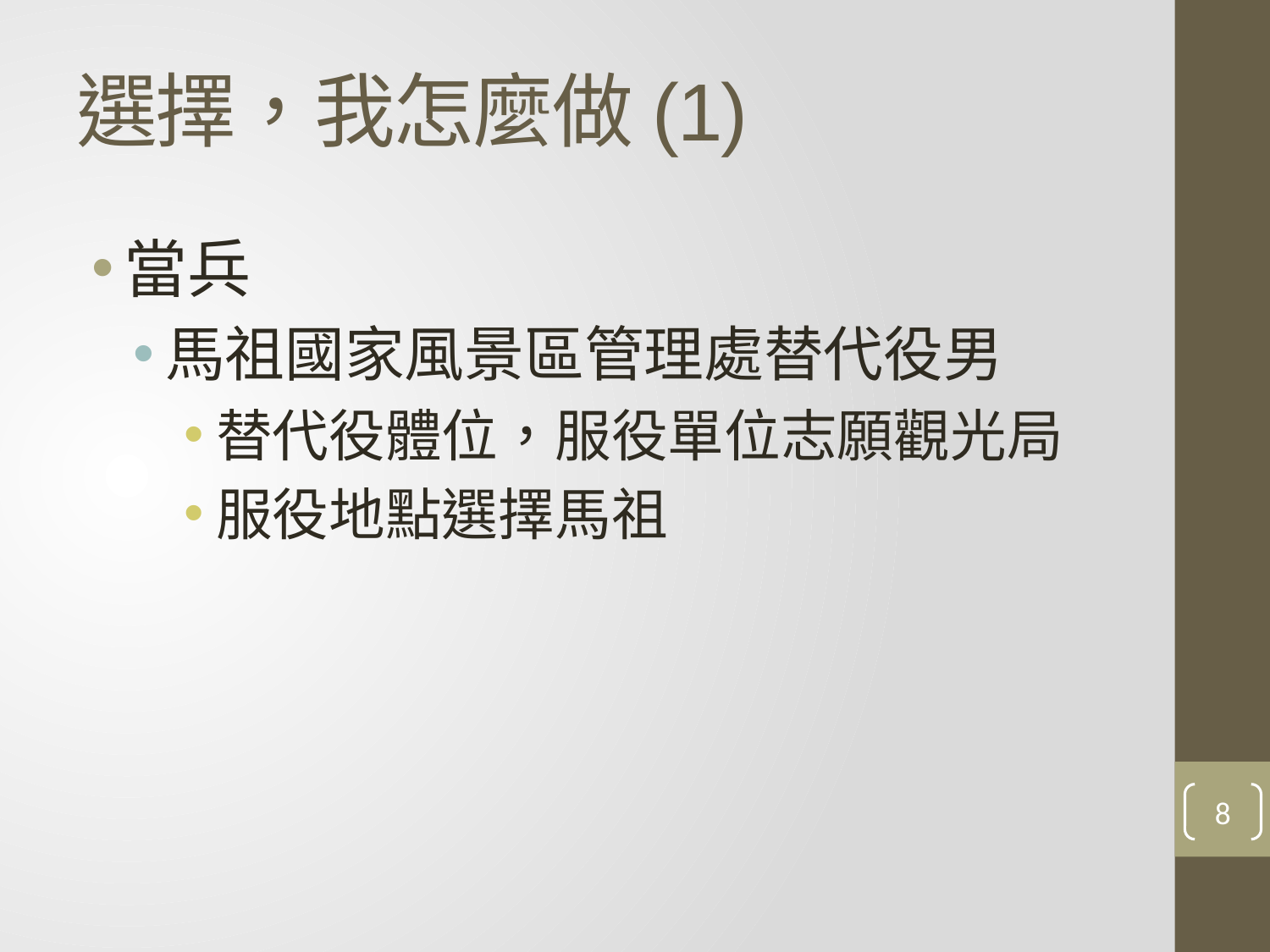

# 選擇，我怎麼做(1)
當兵
馬祖國家風景區管理處替代役男
替代役體位，服役單位志願觀光局
服役地點選擇馬祖
8